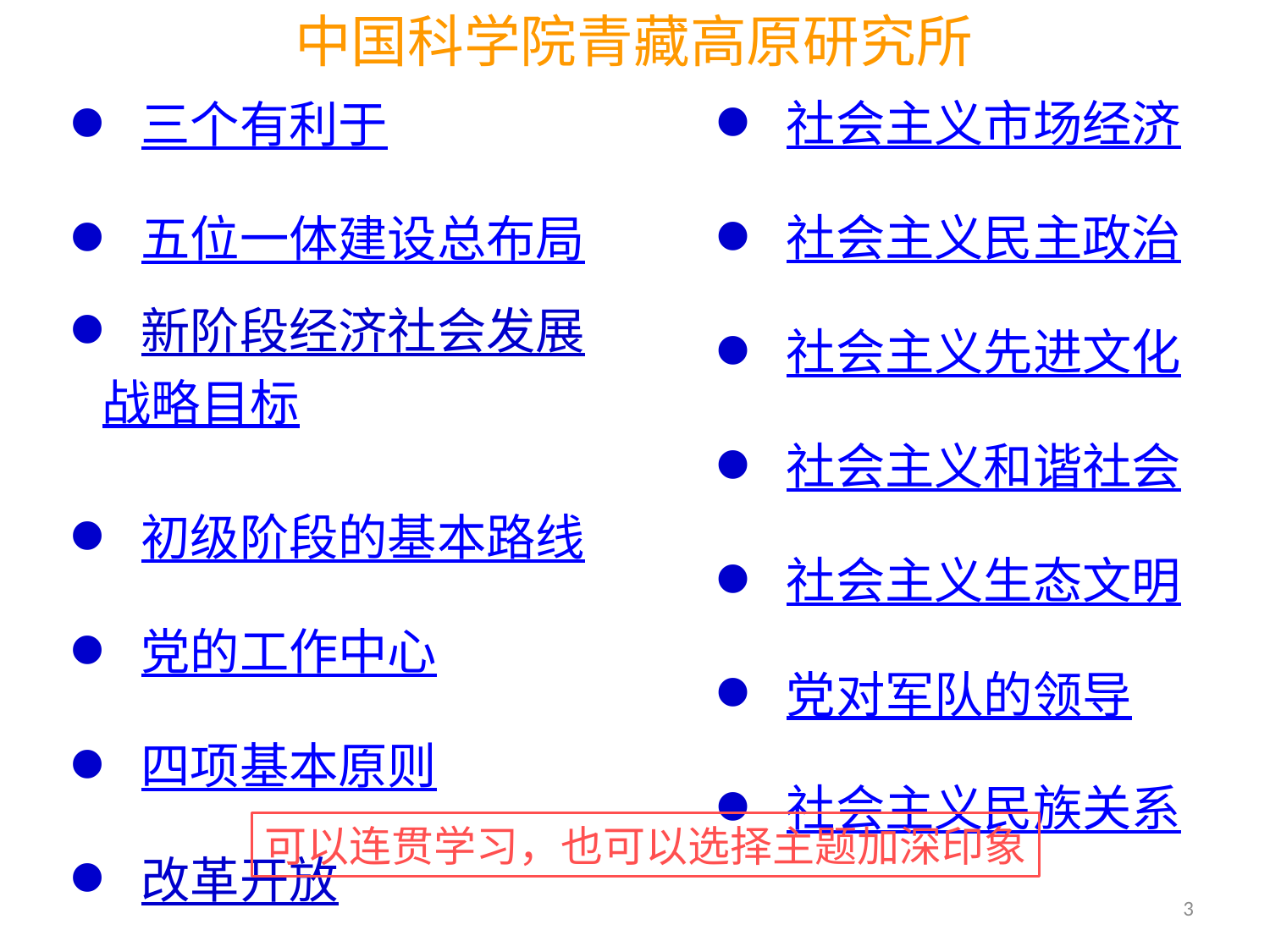

社会主义市场经济
 社会主义民主政治
 社会主义先进文化
 社会主义和谐社会
 社会主义生态文明
 党对军队的领导
 社会主义民族关系
 三个有利于
 五位一体建设总布局
 新阶段经济社会发展
   战略目标
 初级阶段的基本路线
 党的工作中心
 四项基本原则
 改革开放
可以连贯学习，也可以选择主题加深印象
3